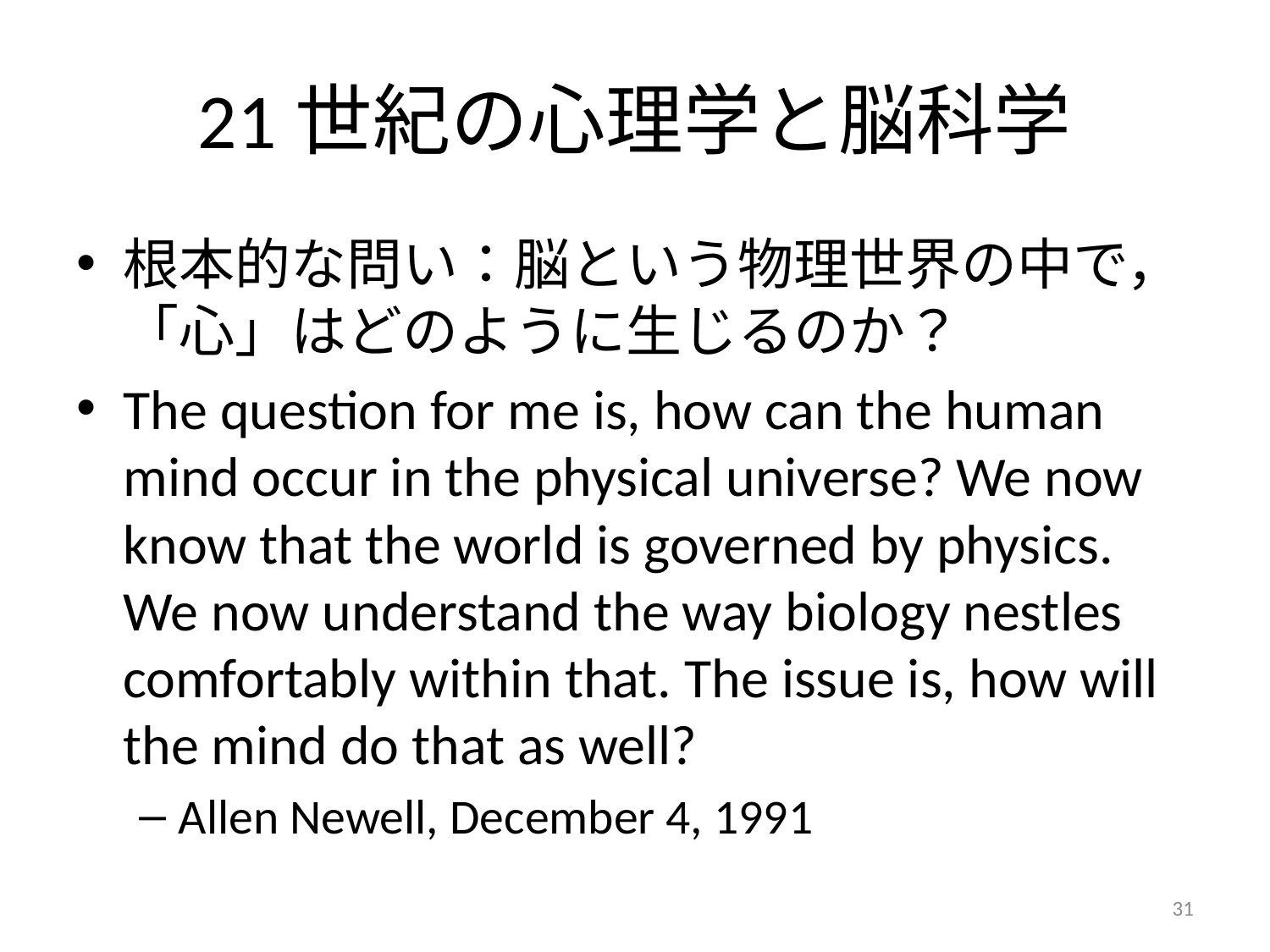

# 21世紀の心理学と脳科学
根本的な問い：脳という物理世界の中で，「心」はどのように生じるのか？
The question for me is, how can the human mind occur in the physical universe? We now know that the world is governed by physics. We now understand the way biology nestles comfortably within that. The issue is, how will the mind do that as well?
Allen Newell, December 4, 1991
31